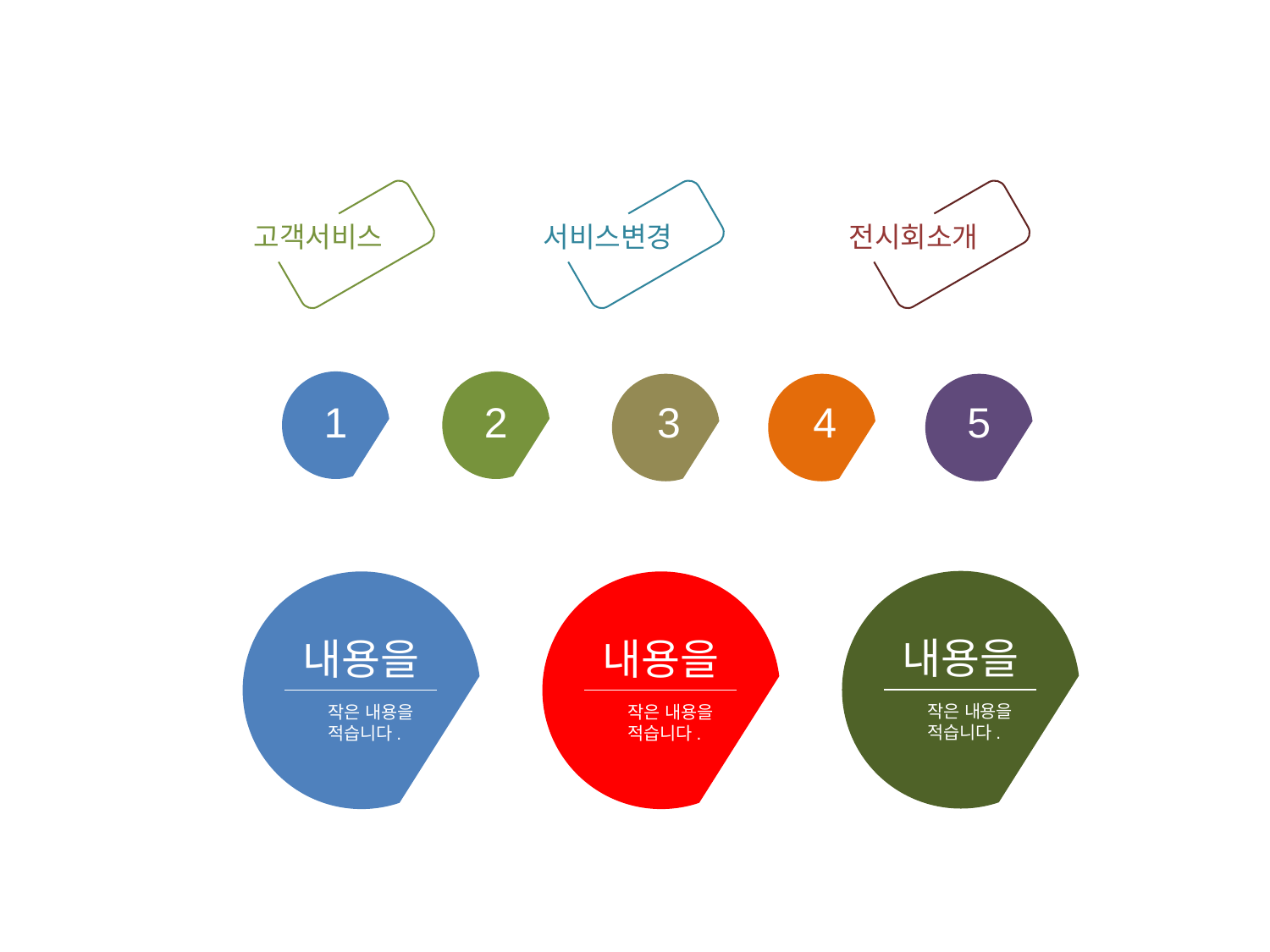

고객서비스
서비스변경
전시회소개

1
2
3
4
5

내용을
내용을
내용을
작은 내용을
적습니다.
작은 내용을
적습니다.
작은 내용을
적습니다.